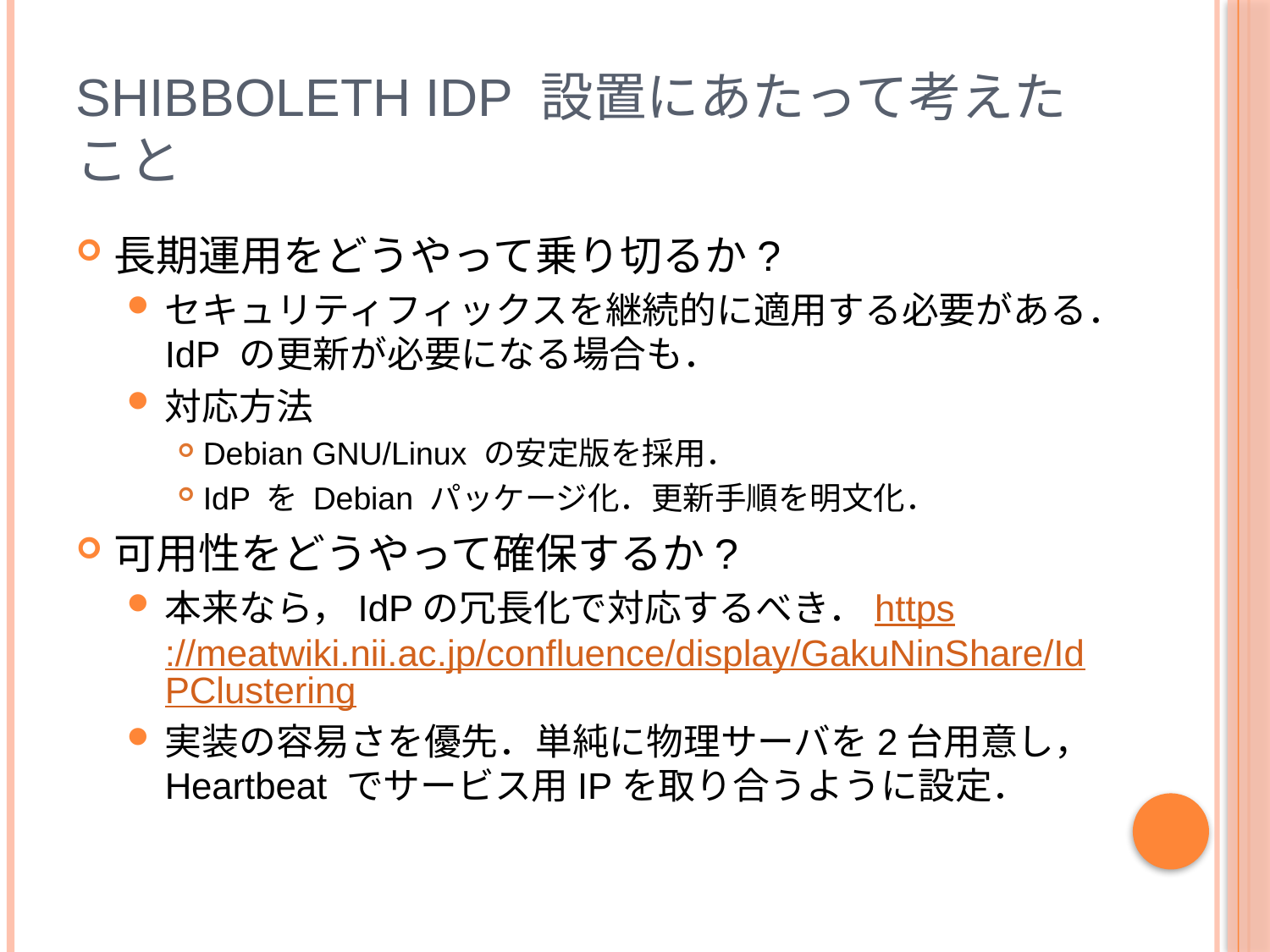

# Shibboleth IdP 設置にあたって考えたこと
長期運用をどうやって乗り切るか?
セキュリティフィックスを継続的に適用する必要がある．IdP の更新が必要になる場合も．
対応方法
Debian GNU/Linux の安定版を採用．
IdP を Debian パッケージ化．更新手順を明文化．
可用性をどうやって確保するか?
本来なら，IdPの冗長化で対応するべき．https://meatwiki.nii.ac.jp/confluence/display/GakuNinShare/IdPClustering
実装の容易さを優先．単純に物理サーバを2台用意し，Heartbeat でサービス用IPを取り合うように設定．